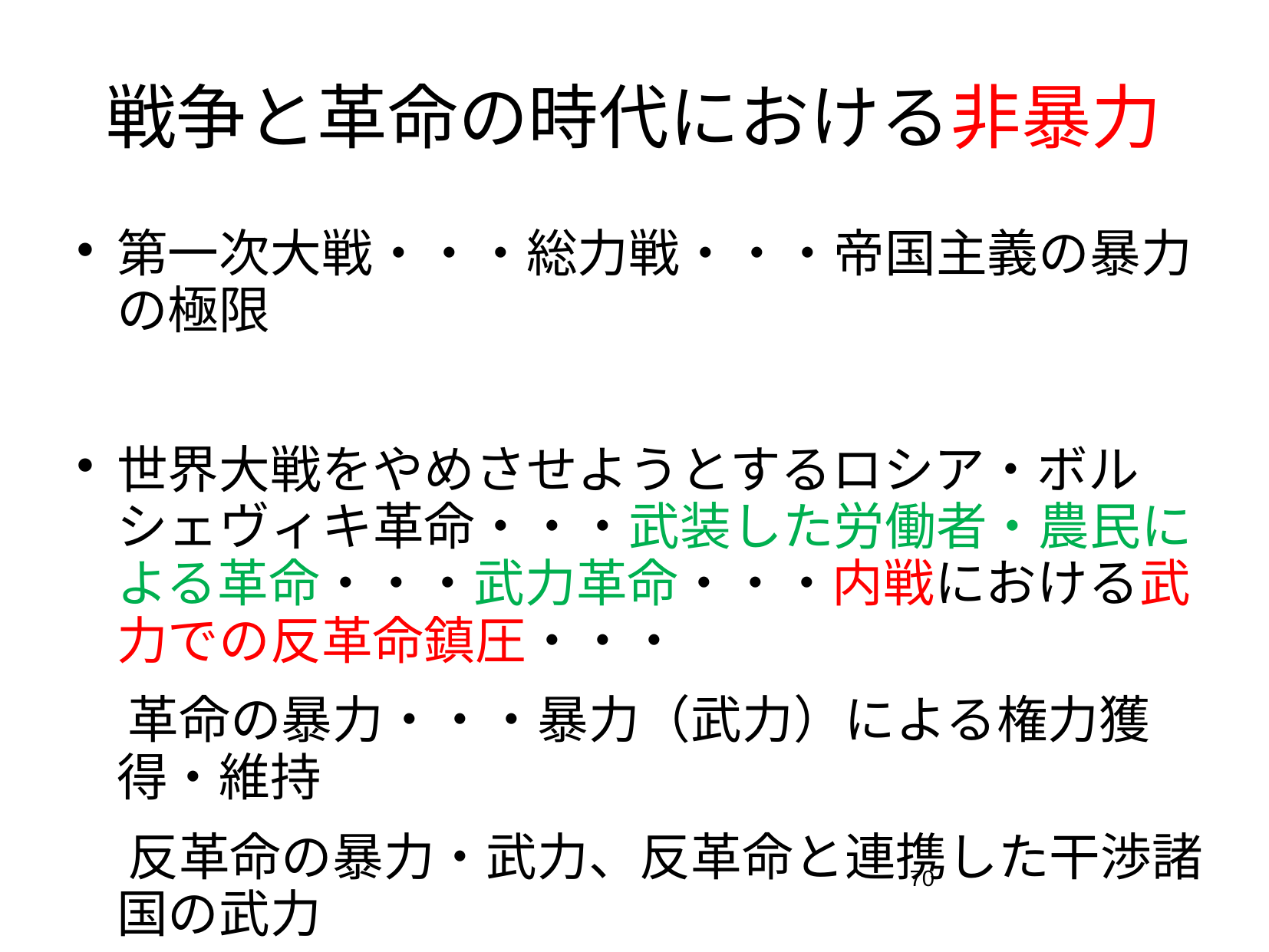

# 戦争と革命の時代における非暴力
第一次大戦・・・総力戦・・・帝国主義の暴力の極限

世界大戦をやめさせようとするロシア・ボルシェヴィキ革命・・・武装した労働者・農民による革命・・・武力革命・・・内戦における武力での反革命鎮圧・・・
　革命の暴力・・・暴力（武力）による権力獲得・維持
　反革命の暴力・武力、反革命と連携した干渉諸国の武力
これらに対する非暴力の運動。
70